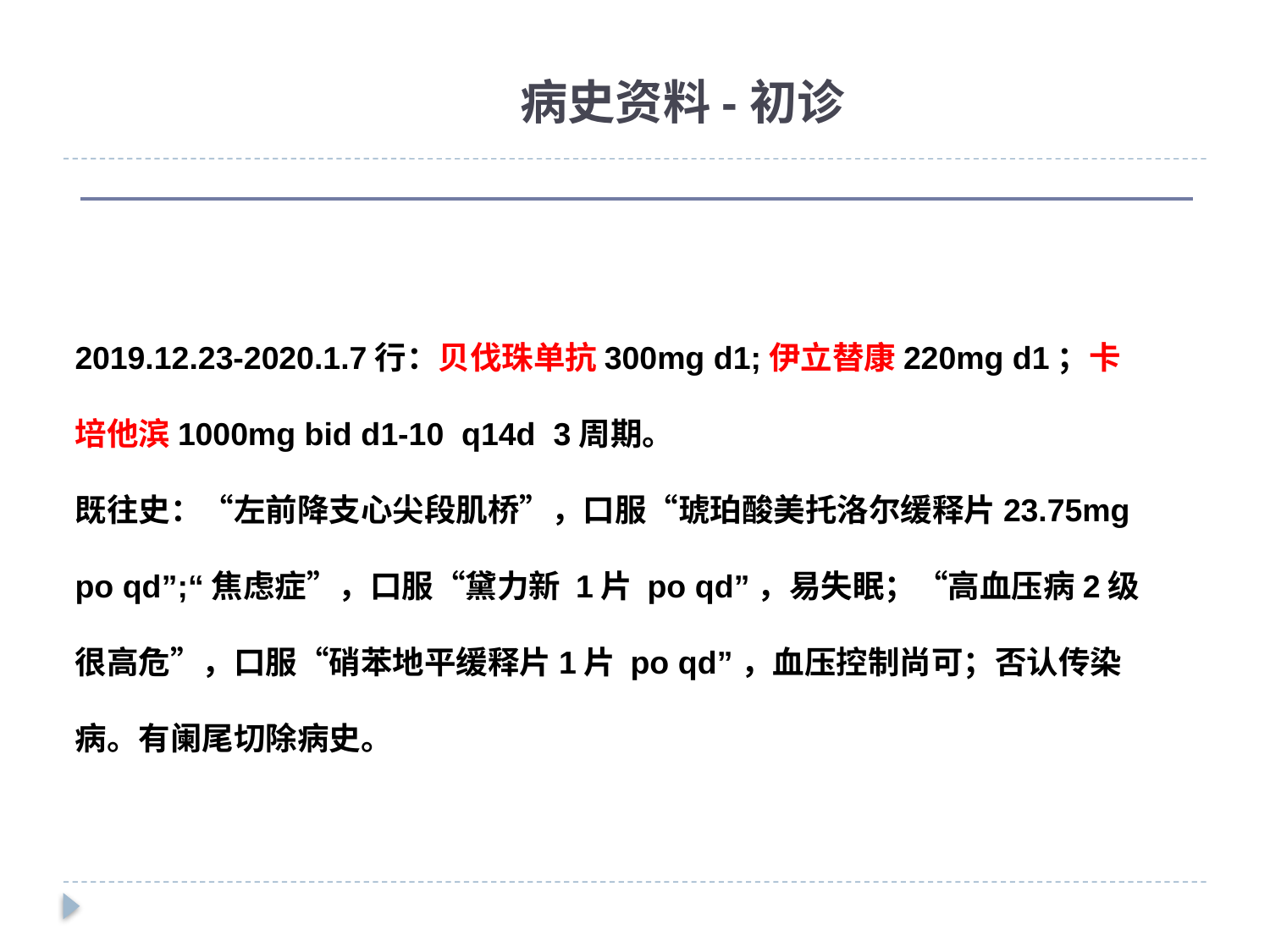

病史资料-初诊
# 2019.12.23-2020.1.7行：贝伐珠单抗300mg d1;伊立替康220mg d1；卡培他滨1000mg bid d1-10  q14d  3周期。 既往史：“左前降支心尖段肌桥”，口服“琥珀酸美托洛尔缓释片23.75mg po qd”;“焦虑症”，口服“黛力新 1片 po qd”，易失眠；“高血压病2级 很高危”，口服“硝苯地平缓释片1片 po qd”，血压控制尚可；否认传染病。有阑尾切除病史。